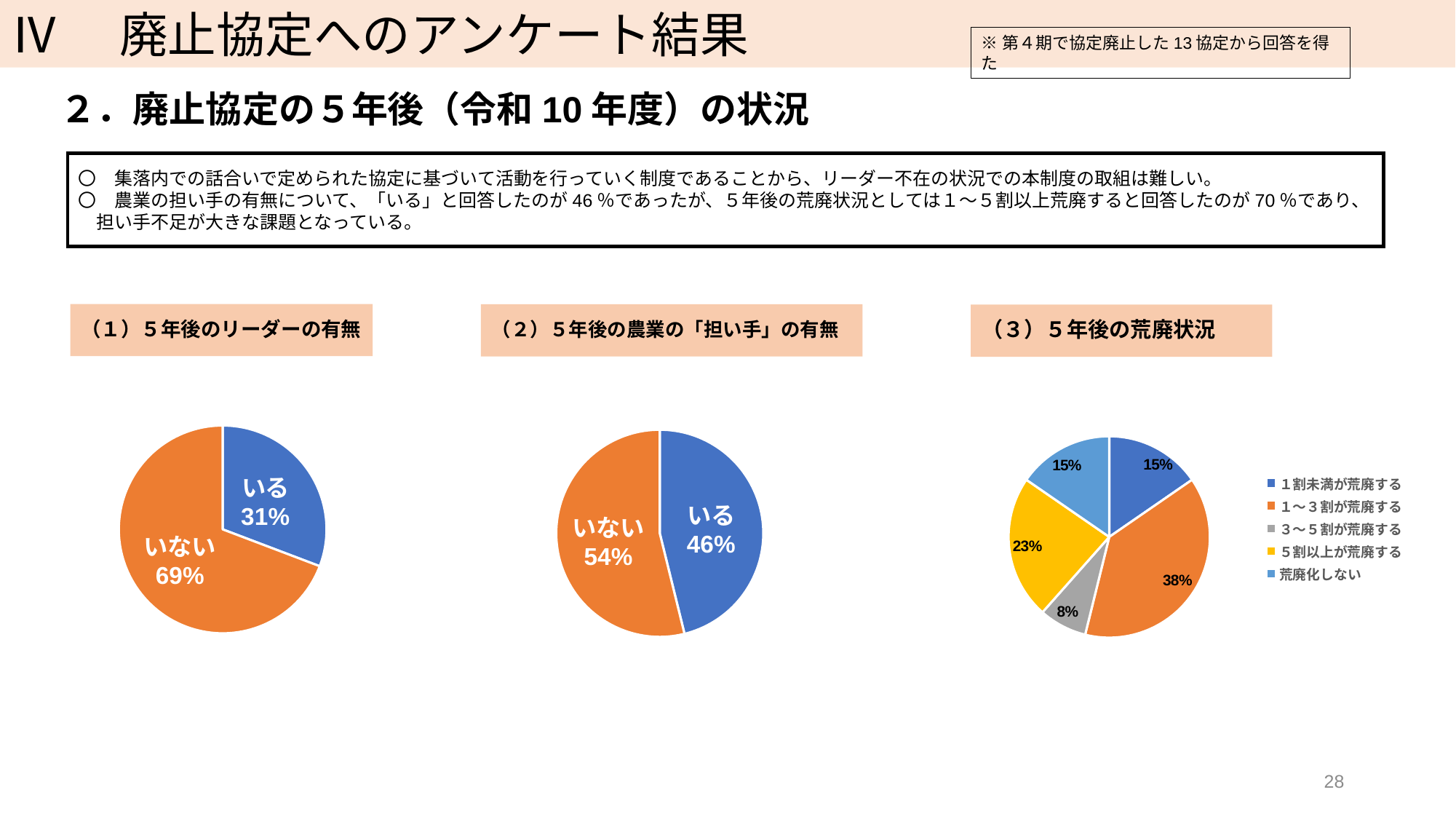

Ⅳ　廃止協定へのアンケート結果
※第４期で協定廃止した13協定から回答を得た
２．廃止協定の５年後（令和10年度）の状況
〇　集落内での話合いで定められた協定に基づいて活動を行っていく制度であることから、リーダー不在の状況での本制度の取組は難しい。
〇　農業の担い手の有無について、「いる」と回答したのが46％であったが、５年後の荒廃状況としては１～５割以上荒廃すると回答したのが70％であり、
　担い手不足が大きな課題となっている。
（１）５年後のリーダーの有無
（２）５年後の農業の「担い手」の有無
（３）５年後の荒廃状況

### Chart

| Category | 列1 |
|---|---|
| いる | 4.0 |
| いない | 9.0 |

### Chart

| Category | 列1 |
|---|---|
| いる | 6.0 |
| いない | 7.0 |

### Chart

| Category | 列1 |
|---|---|
| １割未満が荒廃する | 2.0 |
| １～３割が荒廃する | 5.0 |
| ３～５割が荒廃する | 1.0 |
| ５割以上が荒廃する | 3.0 |
| 荒廃化しない | 2.0 |
28